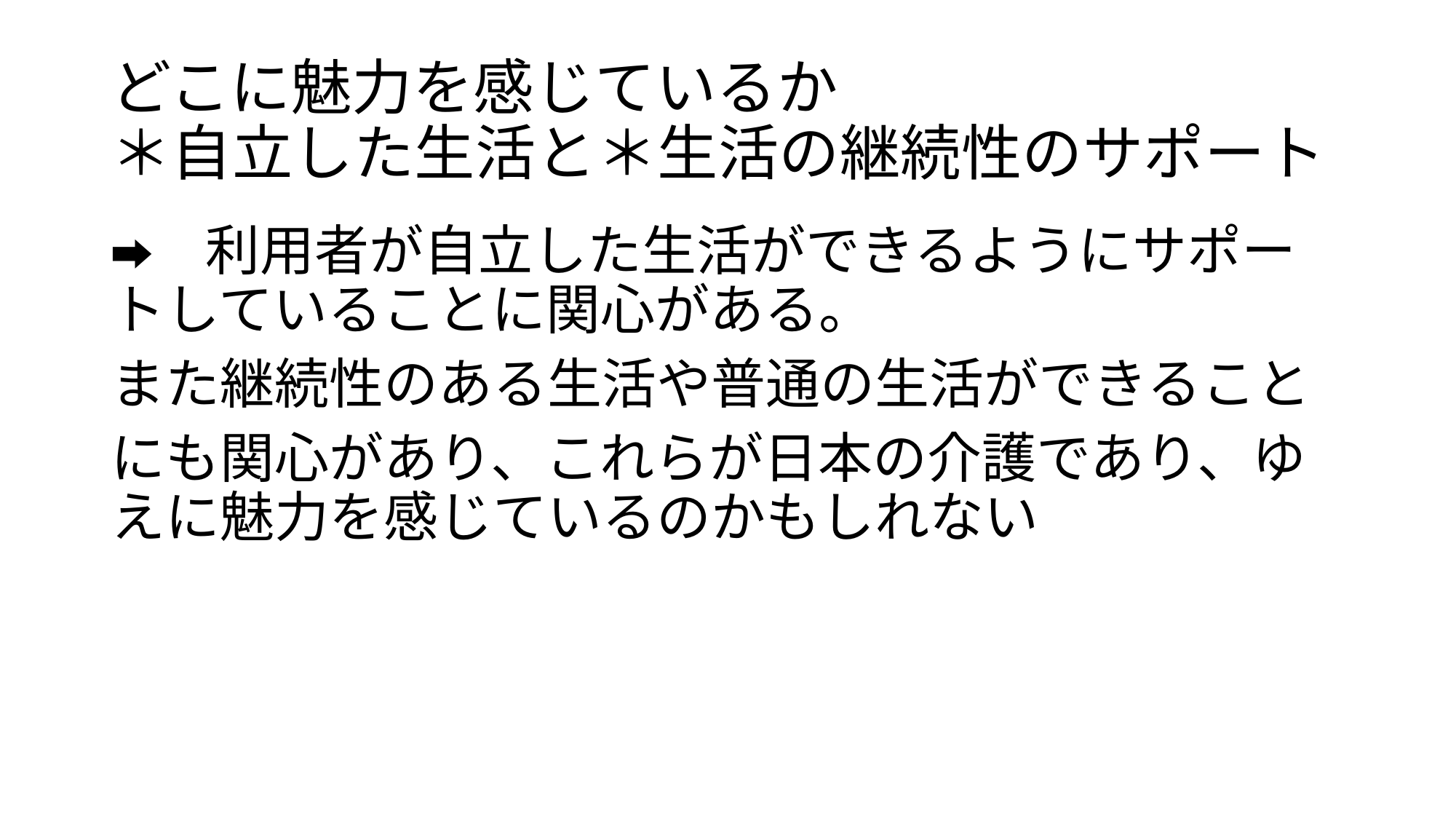

# どこに魅力を感じているか ＊自立した生活と＊生活の継続性のサポート
➡　利用者が自立した生活ができるようにサポートしていることに関心がある。
また継続性のある生活や普通の生活ができること
にも関心があり、これらが日本の介護であり、ゆえに魅力を感じているのかもしれない